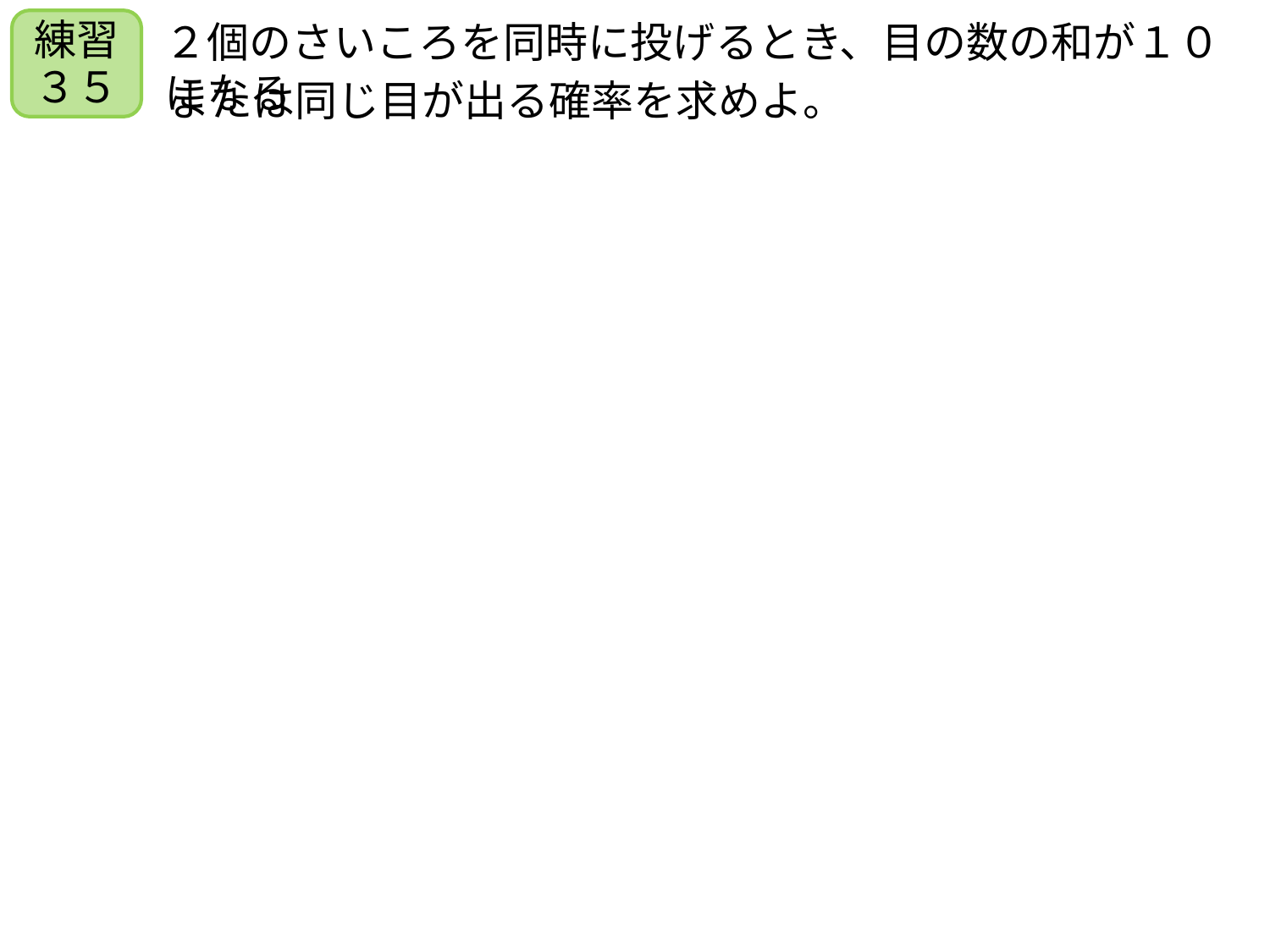

２個のさいころを同時に投げるとき、目の数の和が１０になる
練習３５
または同じ目が出る確率を求めよ。